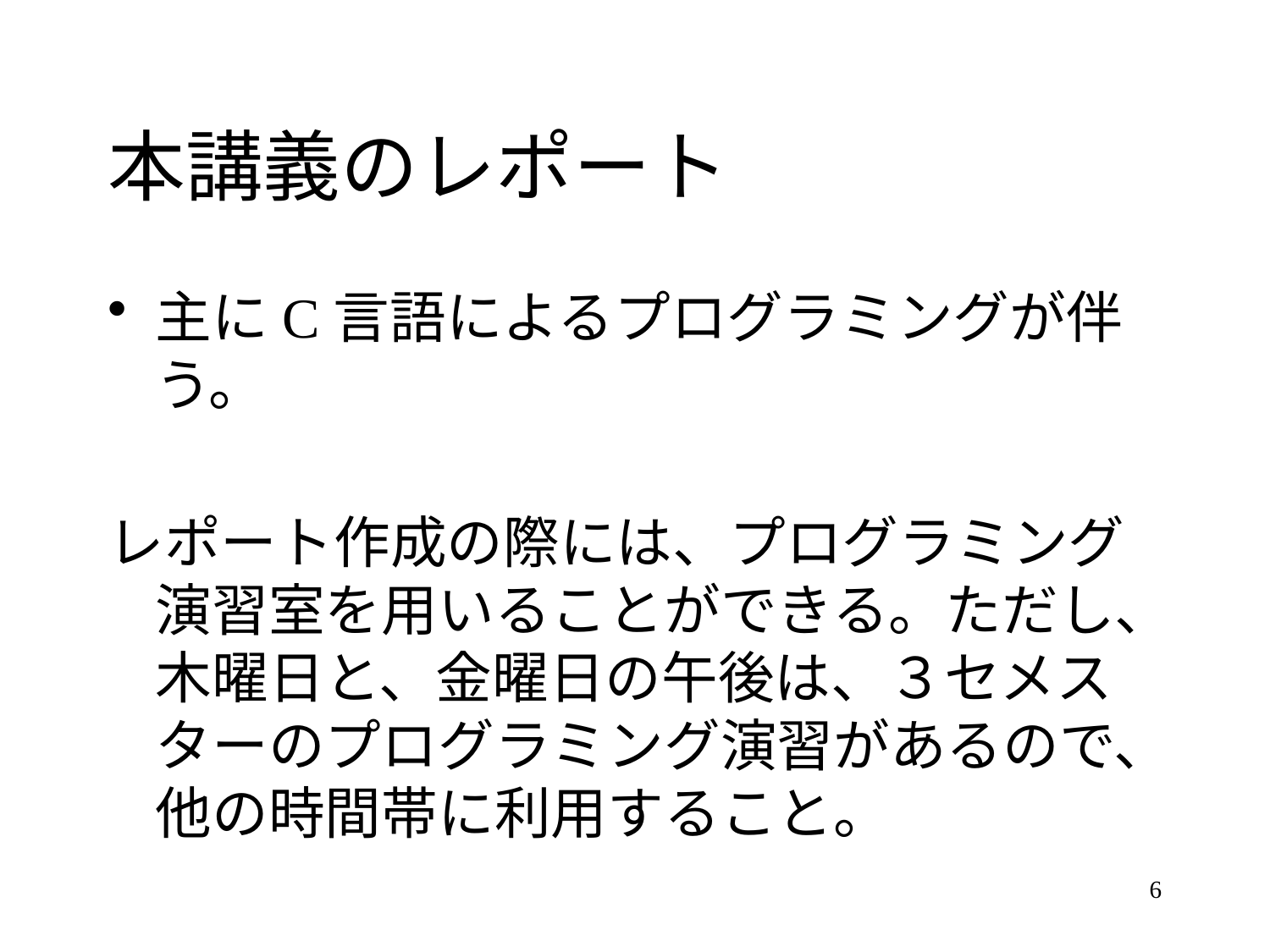

# 本講義のレポート
主にC言語によるプログラミングが伴う。

レポート作成の際には、プログラミング演習室を用いることができる。ただし、木曜日と、金曜日の午後は、３セメスターのプログラミング演習があるので、他の時間帯に利用すること。
6